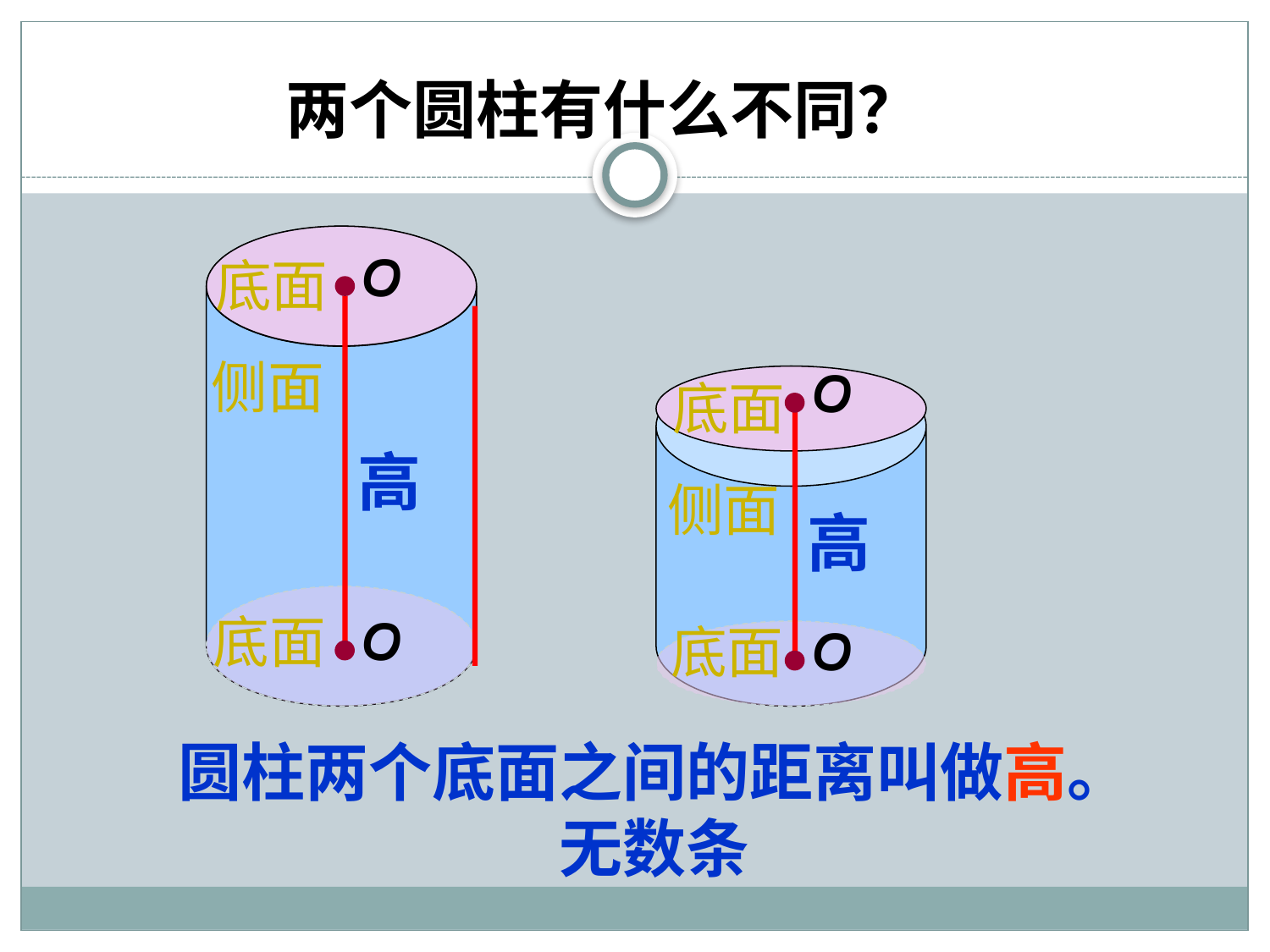

两个圆柱有什么不同？

O
底面

侧面
O

底面

高
侧面
高

底面
O
底面
O

圆柱两个底面之间的距离叫做高。
无数条